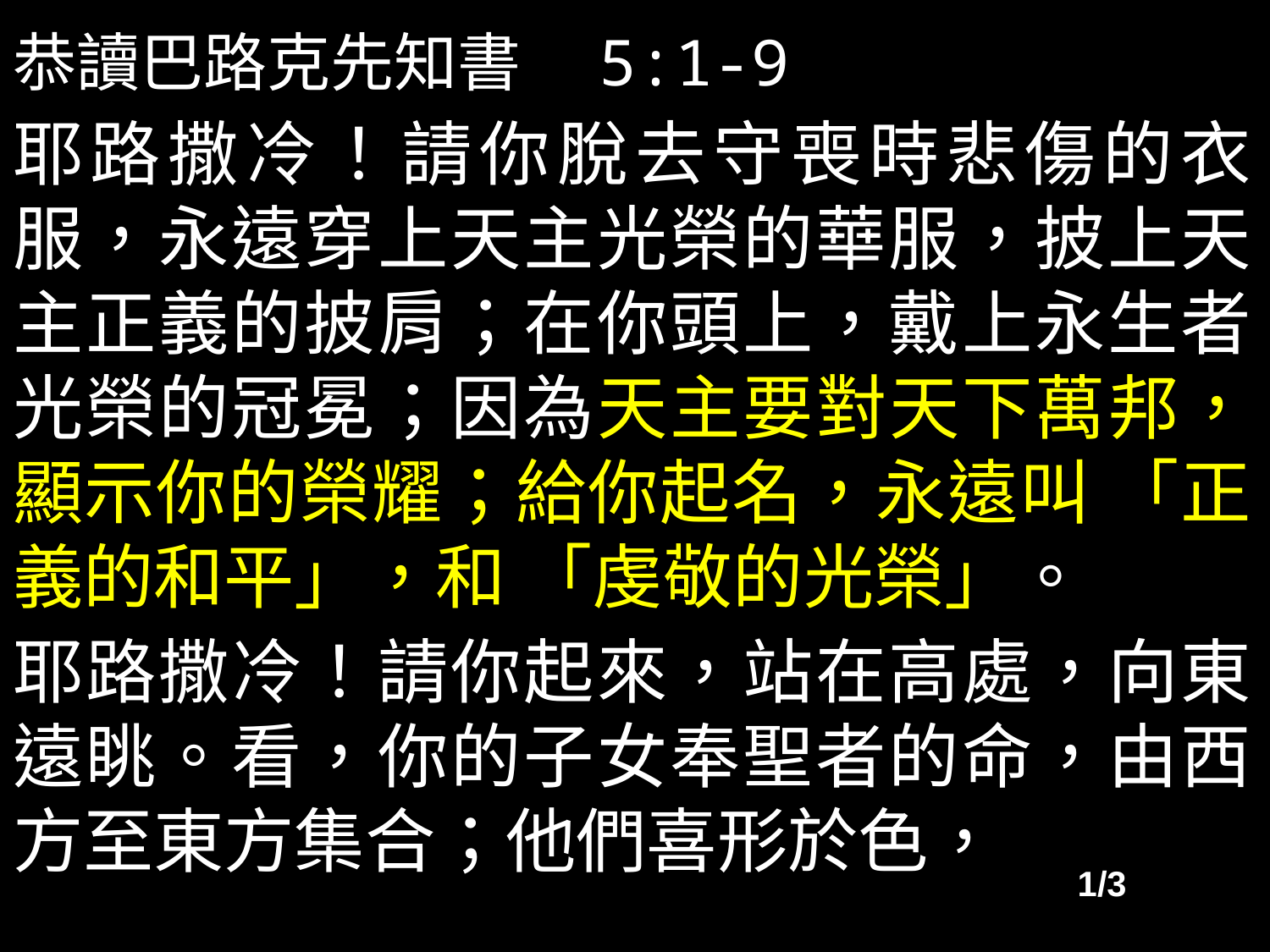

恭讀巴路克先知書　5:1-9
耶路撒冷！請你脫去守喪時悲傷的衣服，永遠穿上天主光榮的華服，披上天主正義的披肩；在你頭上，戴上永生者光榮的冠冕；因為天主要對天下萬邦，顯示你的榮耀；給你起名，永遠叫 「正義的和平」，和 「虔敬的光榮」。
耶路撒冷！請你起來，站在高處，向東遠眺。看，你的子女奉聖者的命，由西方至東方集合；他們喜形於色，
1/3